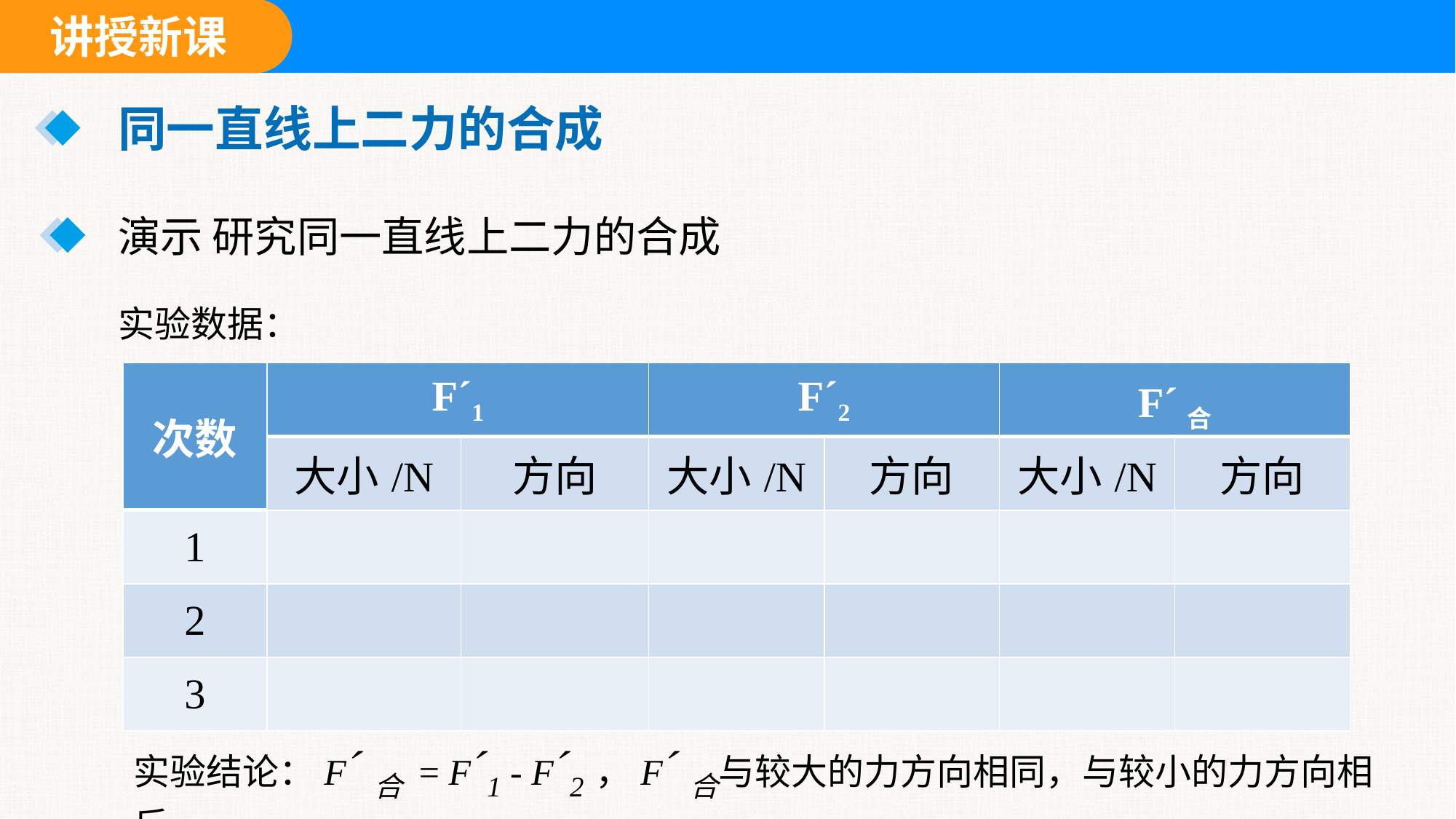

同一直线上二力的合成

演示 研究同一直线上二力的合成

实验数据：
| 次数 | F´1 |  | F´2 |  | F´合 |  |
| --- | --- | --- | --- | --- | --- | --- |
|  | 大小/N | 方向 | 大小/N | 方向 | 大小/N | 方向 |
| 1 |  |  |  |  |  |  |
| 2 |  |  |  |  |  |  |
| 3 |  |  |  |  |  |  |
实验结论：F´合 = F´1 - F´2，F´合与较大的力方向相同，与较小的力方向相反。